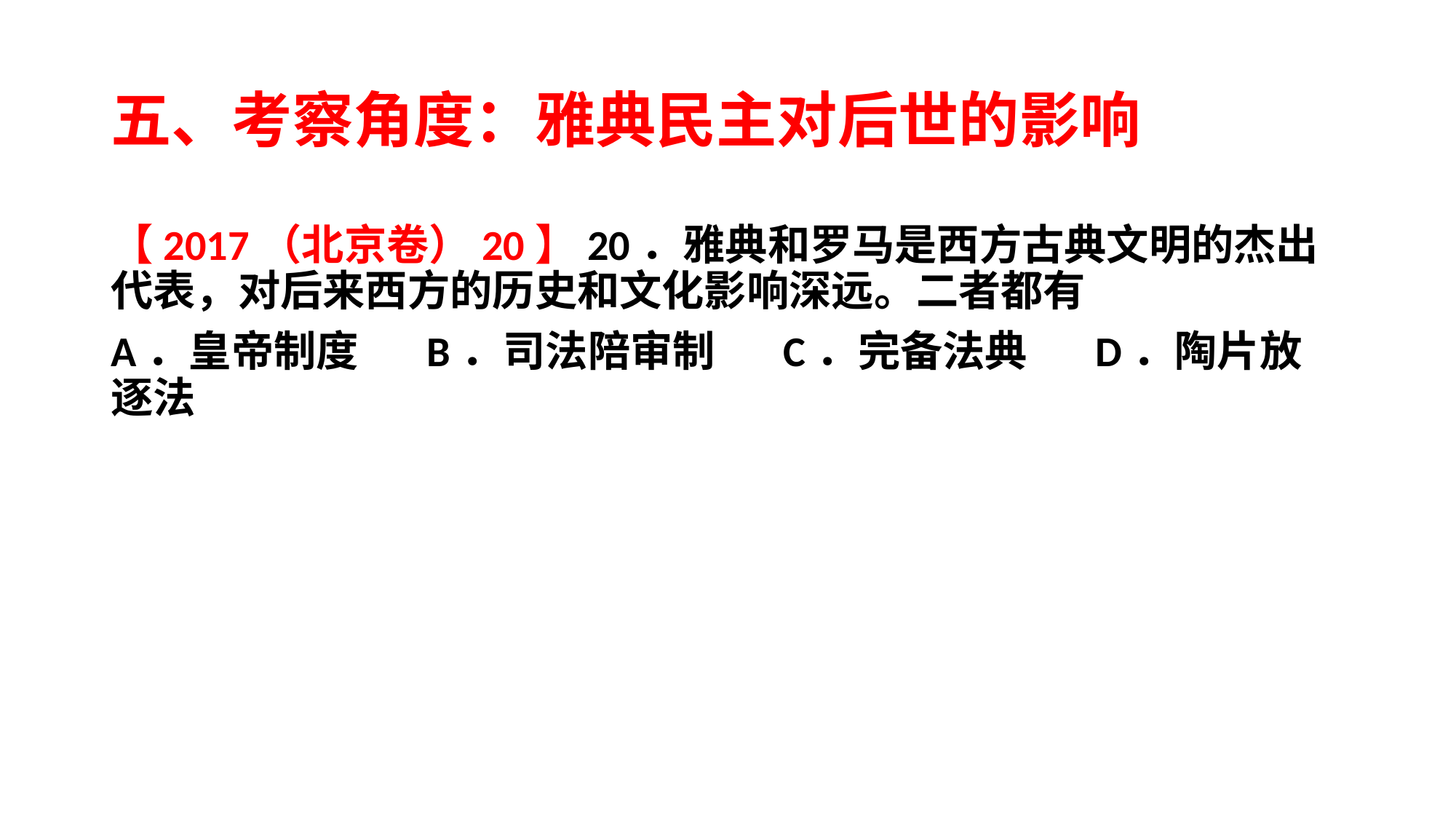

# 五、考察角度：雅典民主对后世的影响
【2017（北京卷）20】20．雅典和罗马是西方古典文明的杰出代表，对后来西方的历史和文化影响深远。二者都有
A．皇帝制度      B．司法陪审制      C．完备法典      D．陶片放逐法